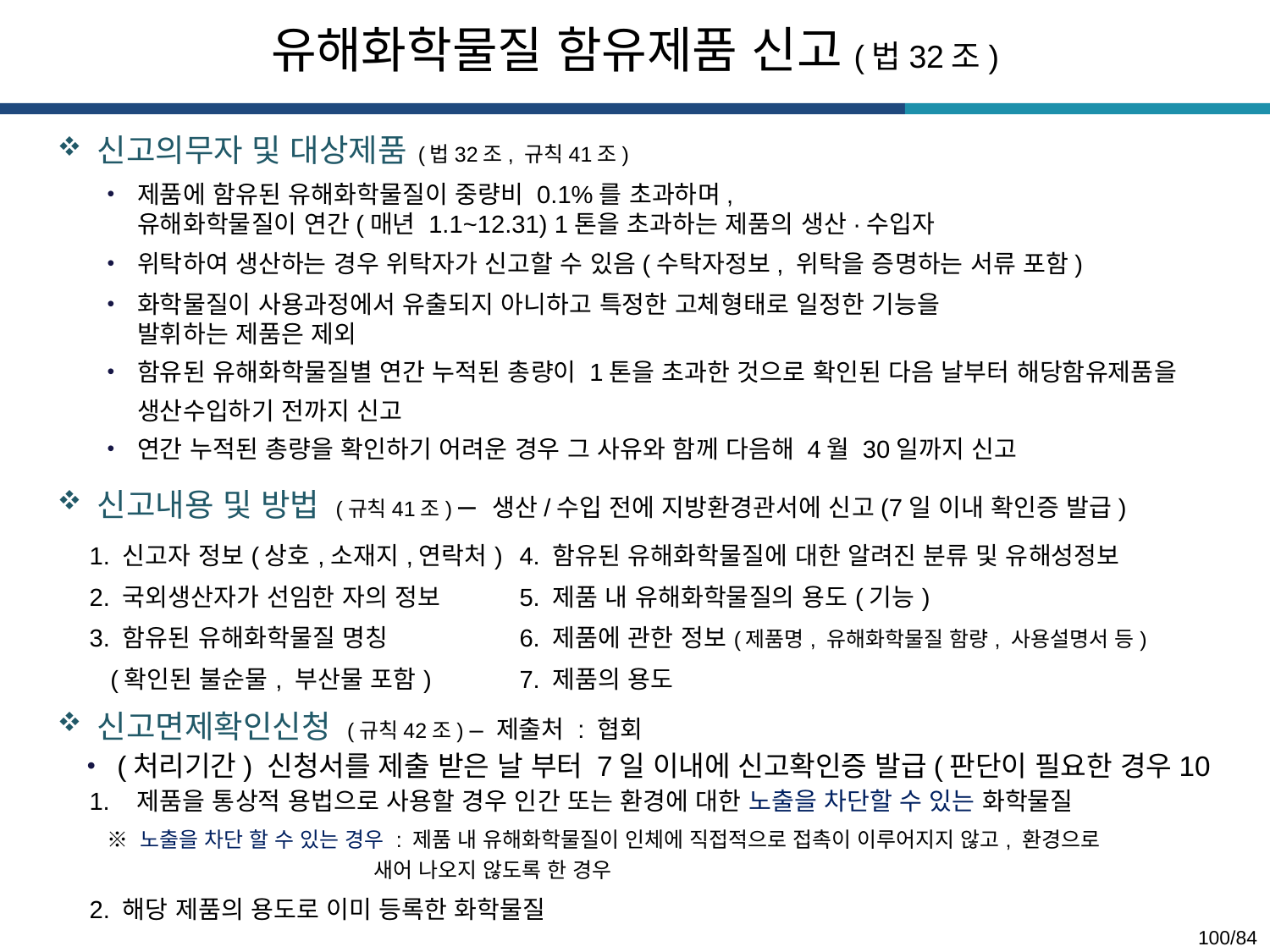

유해화학물질 함유제품 신고(법32조)
신고의무자 및 대상제품 (법32조, 규칙41조)
제품에 함유된 유해화학물질이 중량비 0.1%를 초과하며,
유해화학물질이 연간(매년 1.1~12.31) 1톤을 초과하는 제품의 생산·수입자
위탁하여 생산하는 경우 위탁자가 신고할 수 있음(수탁자정보, 위탁을 증명하는 서류 포함)
화학물질이 사용과정에서 유출되지 아니하고 특정한 고체형태로 일정한 기능을
발휘하는 제품은 제외
함유된 유해화학물질별 연간 누적된 총량이 1톤을 초과한 것으로 확인된 다음 날부터 해당함유제품을 생산수입하기 전까지 신고
연간 누적된 총량을 확인하기 어려운 경우 그 사유와 함께 다음해 4월 30일까지 신고

신고내용 및 방법 (규칙41조) – 생산/수입 전에 지방환경관서에 신고(7일 이내 확인증 발급)
| 1. 신고자 정보(상호,소재지,연락처) 2. 국외생산자가 선임한 자의 정보 3. 함유된 유해화학물질 명칭 (확인된 불순물, 부산물 포함) | 4. 함유된 유해화학물질에 대한 알려진 분류 및 유해성정보 5. 제품 내 유해화학물질의 용도(기능) 6. 제품에 관한 정보(제품명, 유해화학물질 함량, 사용설명서 등) 7. 제품의 용도 |
| --- | --- |
신고면제확인신청 (규칙42조) – 제출처 : 협회
(처리기간) 신청서를 제출 받은 날 부터 7일 이내에 신고확인증 발급(판단이 필요한 경우10일)
| 제품을 통상적 용법으로 사용할 경우 인간 또는 환경에 대한 노출을 차단할 수 있는 화학물질 ※ 노출을 차단 할 수 있는 경우 : 제품 내 유해화학물질이 인체에 직접적으로 접촉이 이루어지지 않고, 환경으로 새어 나오지 않도록 한 경우 2. 해당 제품의 용도로 이미 등록한 화학물질 |
| --- |